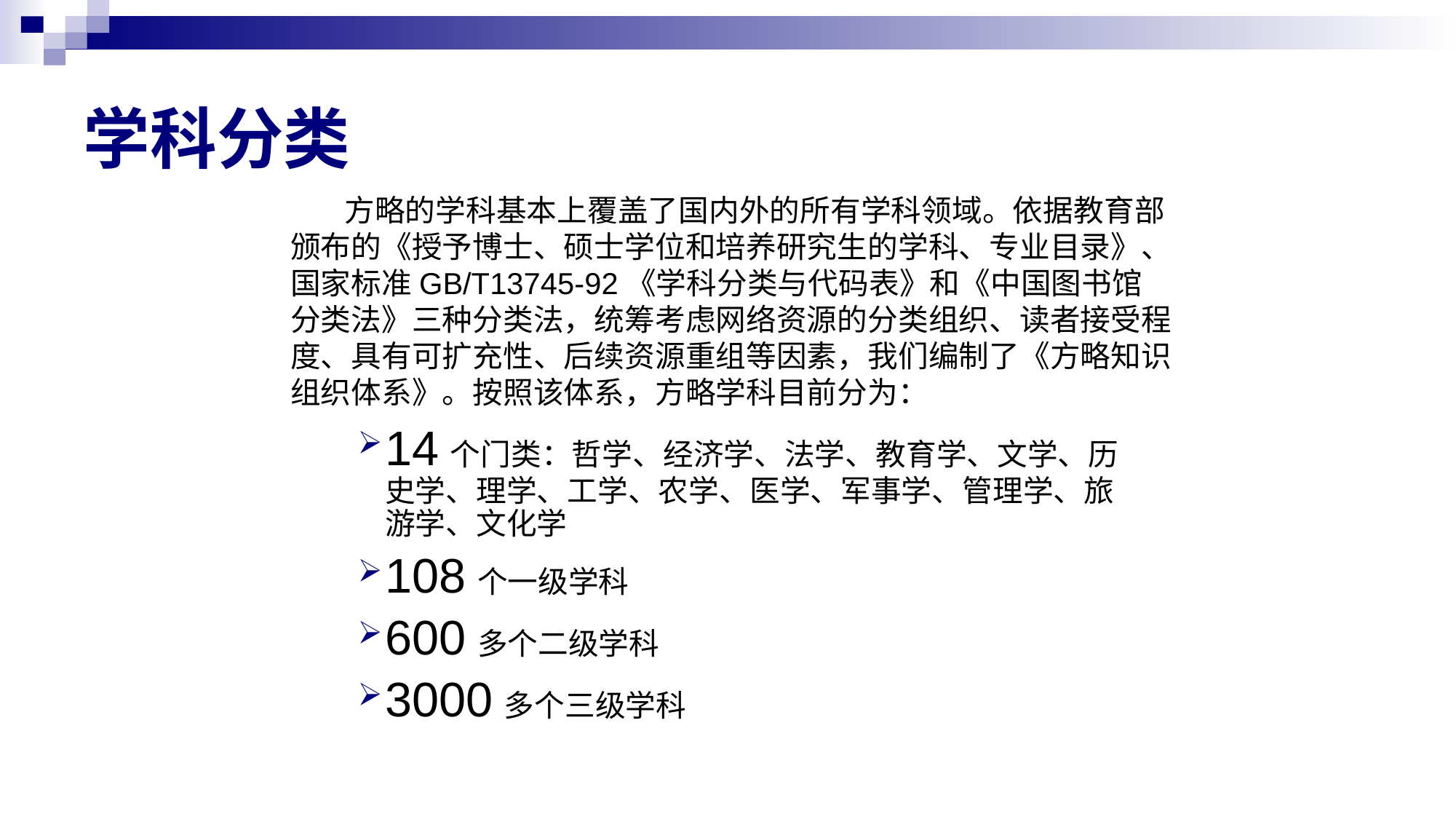

# 学科分类
           方略的学科基本上覆盖了国内外的所有学科领域。依据教育部颁布的《授予博士、硕士学位和培养研究生的学科、专业目录》、国家标准GB/T13745-92《学科分类与代码表》和《中国图书馆分类法》三种分类法，统筹考虑网络资源的分类组织、读者接受程度、具有可扩充性、后续资源重组等因素，我们编制了《方略知识组织体系》。按照该体系，方略学科目前分为：
14个门类：哲学、经济学、法学、教育学、文学、历史学、理学、工学、农学、医学、军事学、管理学、旅游学、文化学
108个一级学科
600多个二级学科
3000多个三级学科